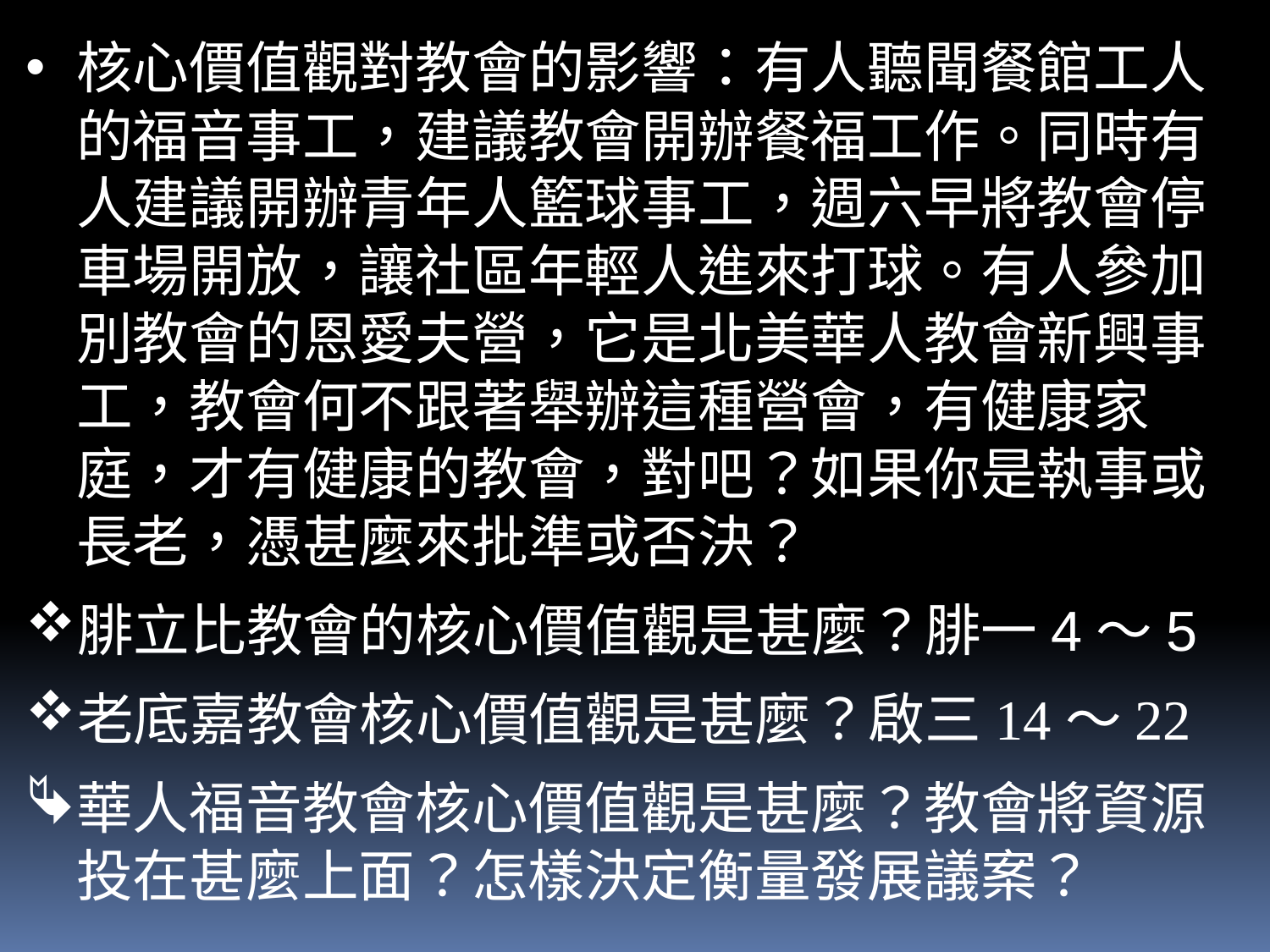

核心價值觀對教會的影響：有人聽聞餐館工人的福音事工，建議教會開辦餐福工作。同時有人建議開辦青年人籃球事工，週六早將教會停車場開放，讓社區年輕人進來打球。有人參加別教會的恩愛夫營，它是北美華人教會新興事工，教會何不跟著舉辦這種營會，有健康家庭，才有健康的教會，對吧？如果你是執事或長老，憑甚麼來批準或否決？
腓立比教會的核心價值觀是甚麼？腓一4～5
老底嘉教會核心價值觀是甚麼？啟三14～22
華人福音教會核心價值觀是甚麼？教會將資源投在甚麼上面？怎樣決定衡量發展議案？